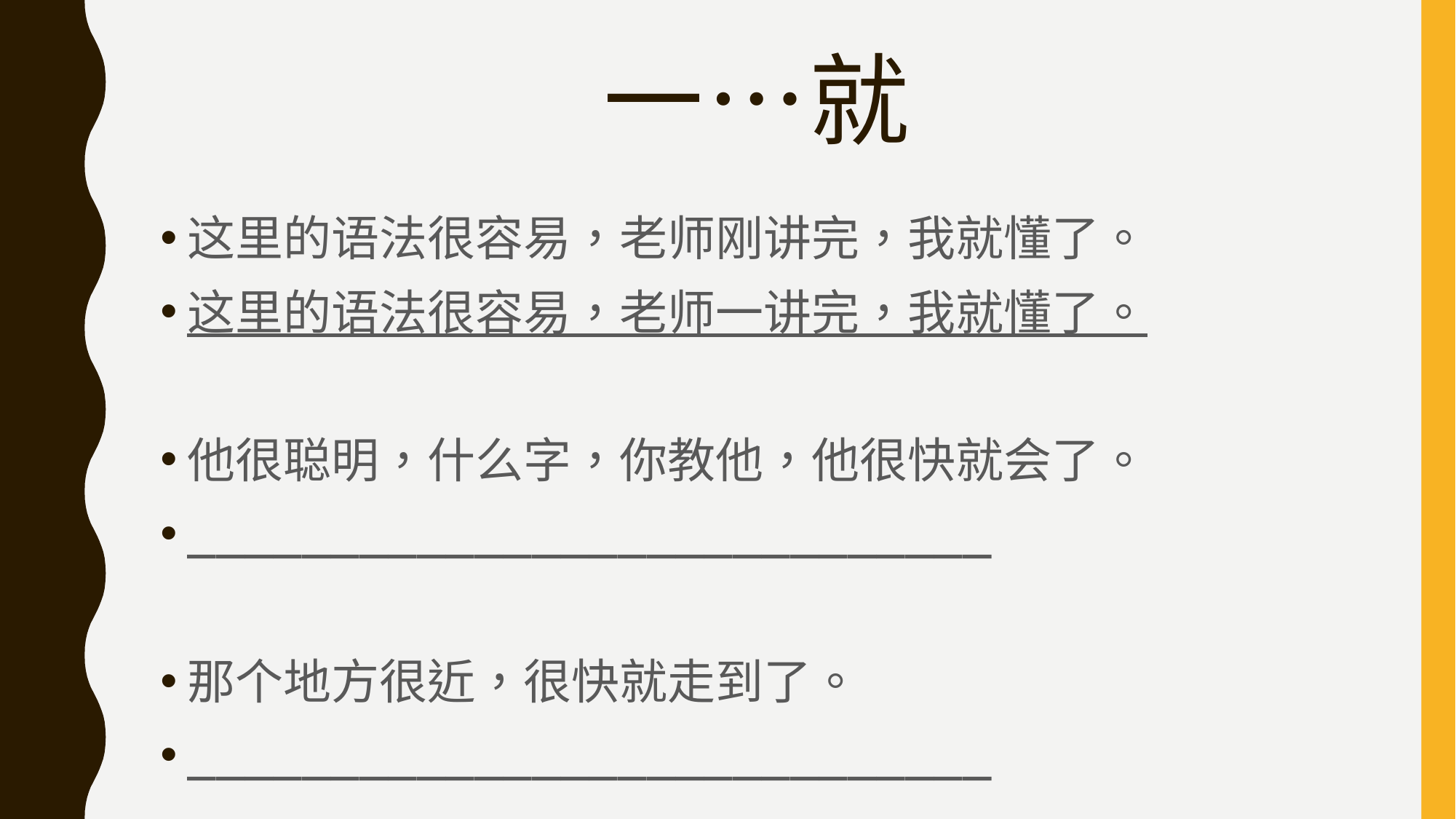

# 一…就
这里的语法很容易，老师刚讲完，我就懂了。
这里的语法很容易，老师一讲完，我就懂了。

他很聪明，什么字，你教他，他很快就会了。
____________________________

那个地方很近，很快就走到了。
____________________________